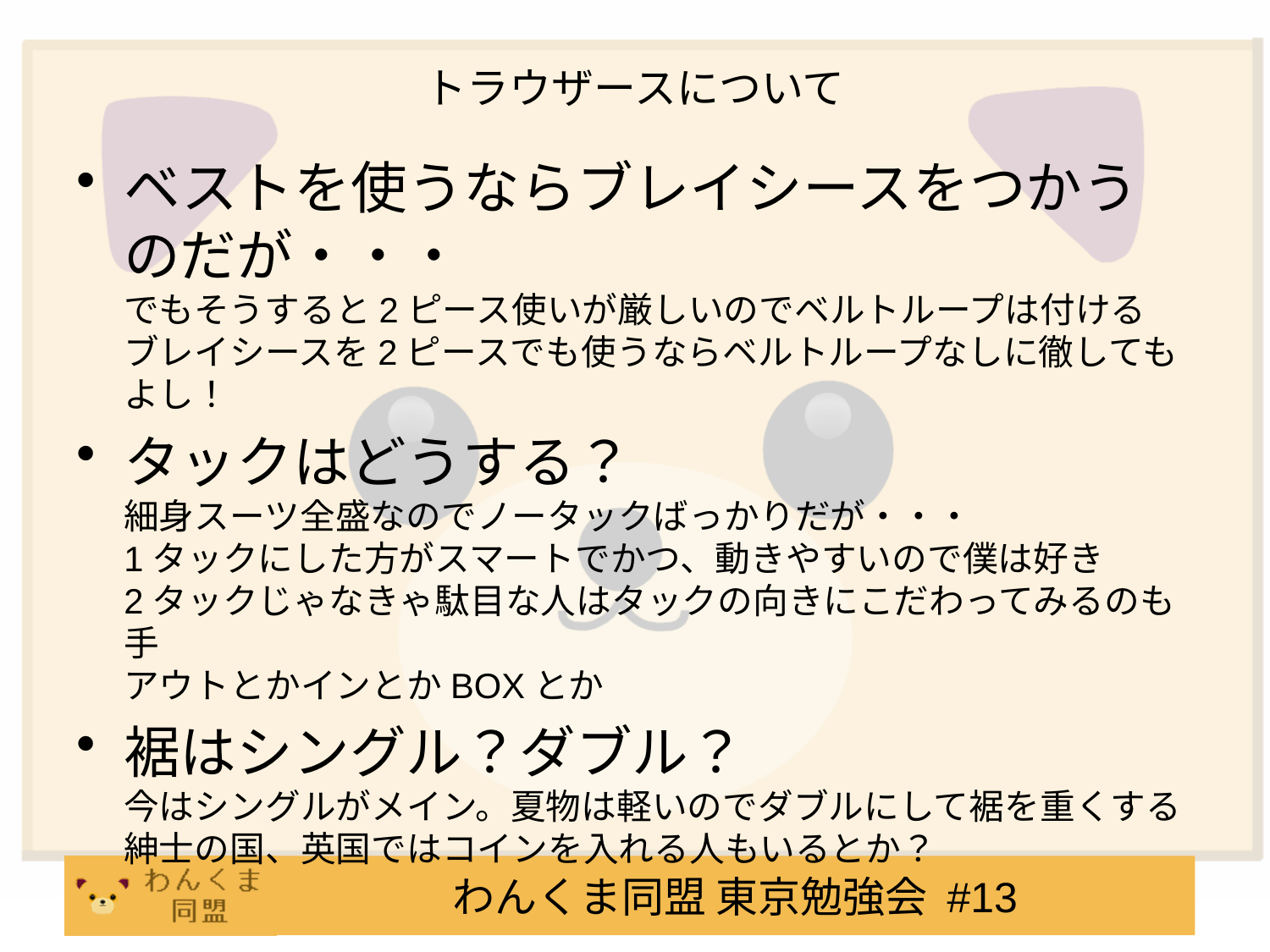

# トラウザースについて
ベストを使うならブレイシースをつかうのだが・・・
でもそうすると2ピース使いが厳しいのでベルトループは付ける
ブレイシースを2ピースでも使うならベルトループなしに徹してもよし！
タックはどうする？
細身スーツ全盛なのでノータックばっかりだが・・・
1タックにした方がスマートでかつ、動きやすいので僕は好き
2タックじゃなきゃ駄目な人はタックの向きにこだわってみるのも手
アウトとかインとかBOXとか
裾はシングル？ダブル？
今はシングルがメイン。夏物は軽いのでダブルにして裾を重くする
紳士の国、英国ではコインを入れる人もいるとか？